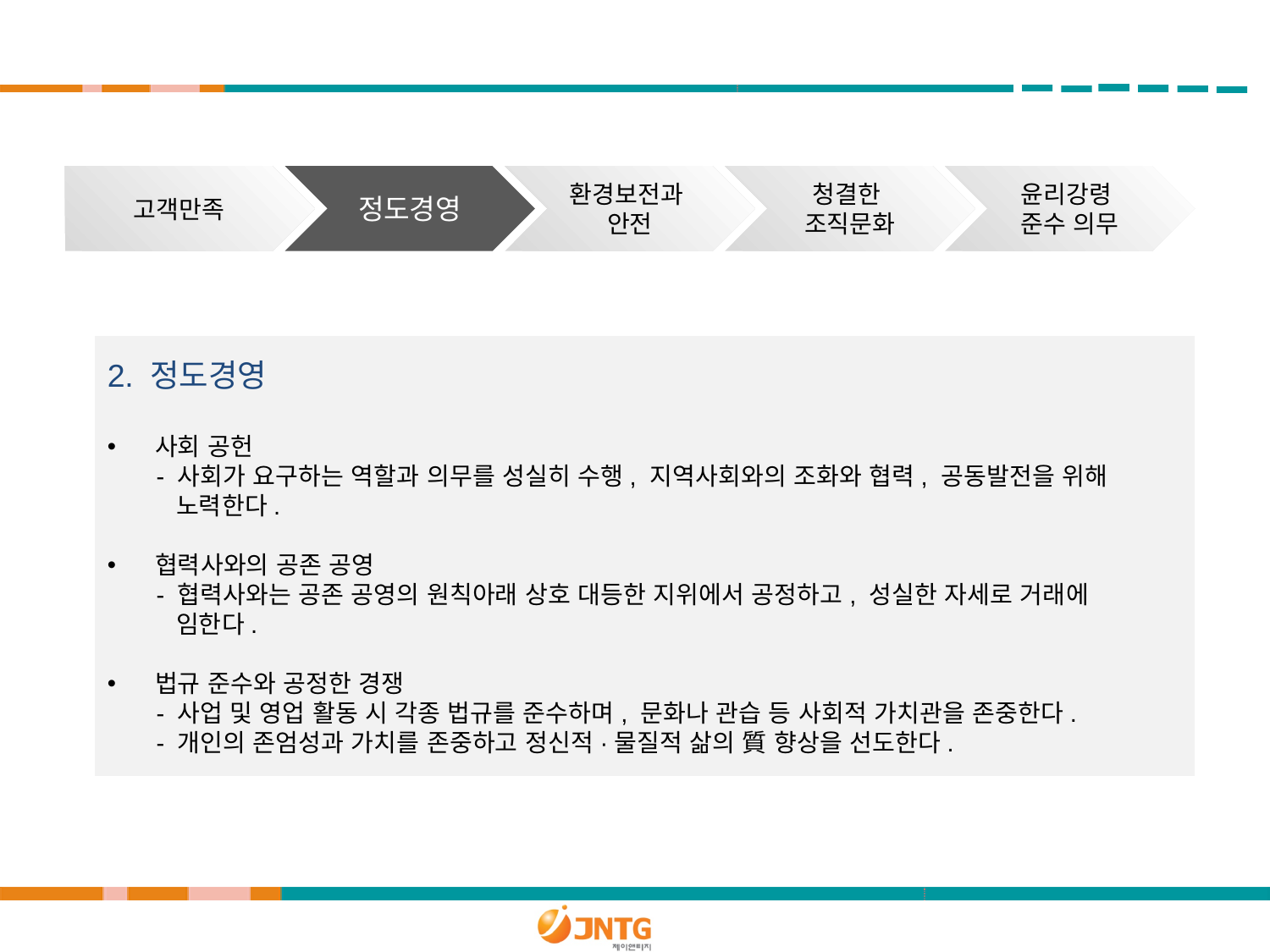

고객만족
정도경영
환경보전과
안전
청결한
조직문화
윤리강령
준수 의무
2. 정도경영

사회 공헌
       - 사회가 요구하는 역할과 의무를 성실히 수행, 지역사회와의 조화와 협력, 공동발전을 위해
         노력한다.

협력사와의 공존 공영
       - 협력사와는 공존 공영의 원칙아래 상호 대등한 지위에서 공정하고, 성실한 자세로 거래에
         임한다.

법규 준수와 공정한 경쟁
       - 사업 및 영업 활동 시 각종 법규를 준수하며, 문화나 관습 등 사회적 가치관을 존중한다.
       - 개인의 존엄성과 가치를 존중하고 정신적·물질적 삶의 質 향상을 선도한다.